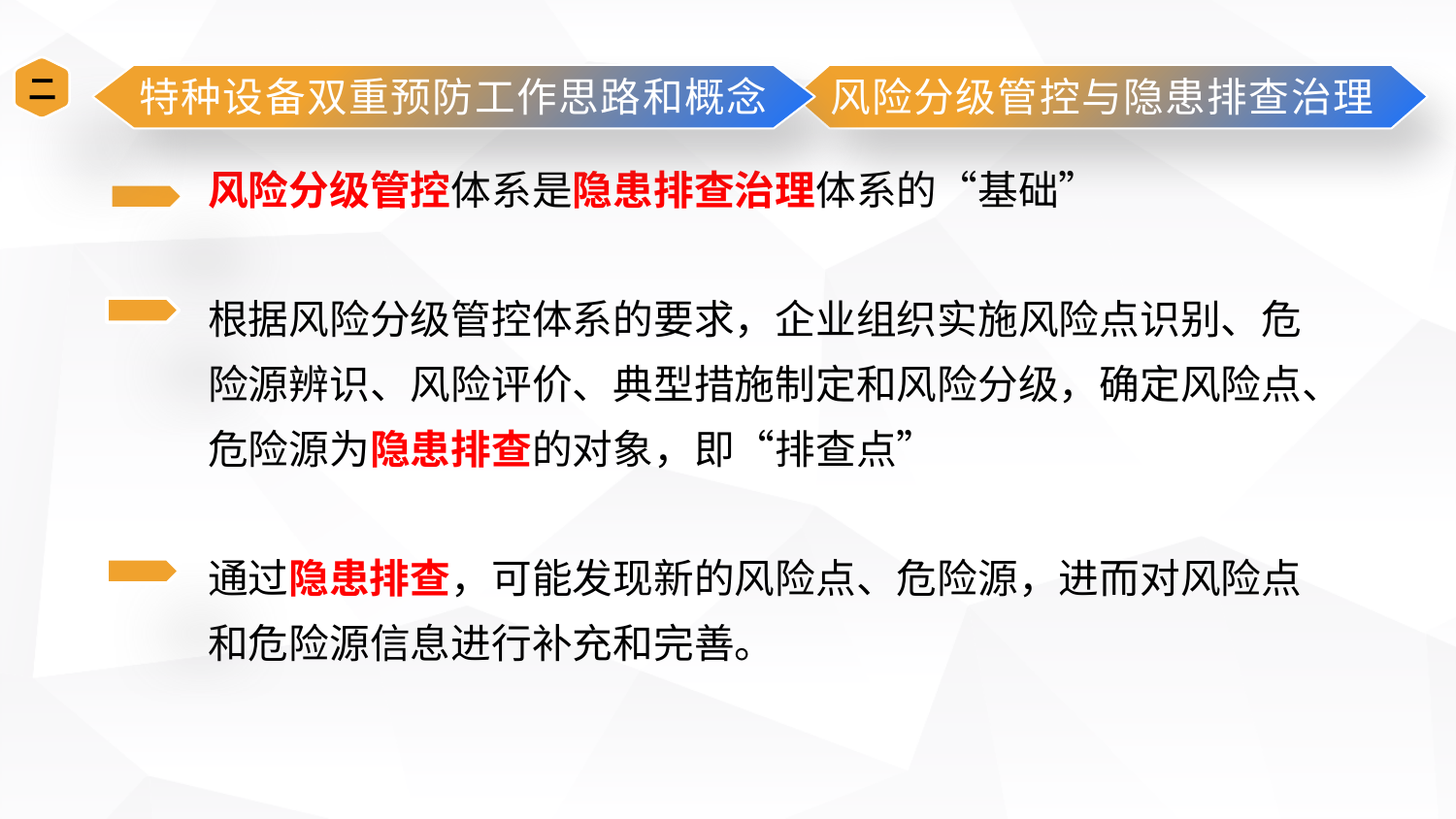

二

特种设备双重预防工作思路和概念

风险分级管控与隐患排查治理
风险分级管控体系是隐患排查治理体系的“基础”

根据风险分级管控体系的要求，企业组织实施风险点识别、危险源辨识、风险评价、典型措施制定和风险分级，确定风险点、危险源为隐患排查的对象，即“排查点”

通过隐患排查，可能发现新的风险点、危险源，进而对风险点和危险源信息进行补充和完善。

27